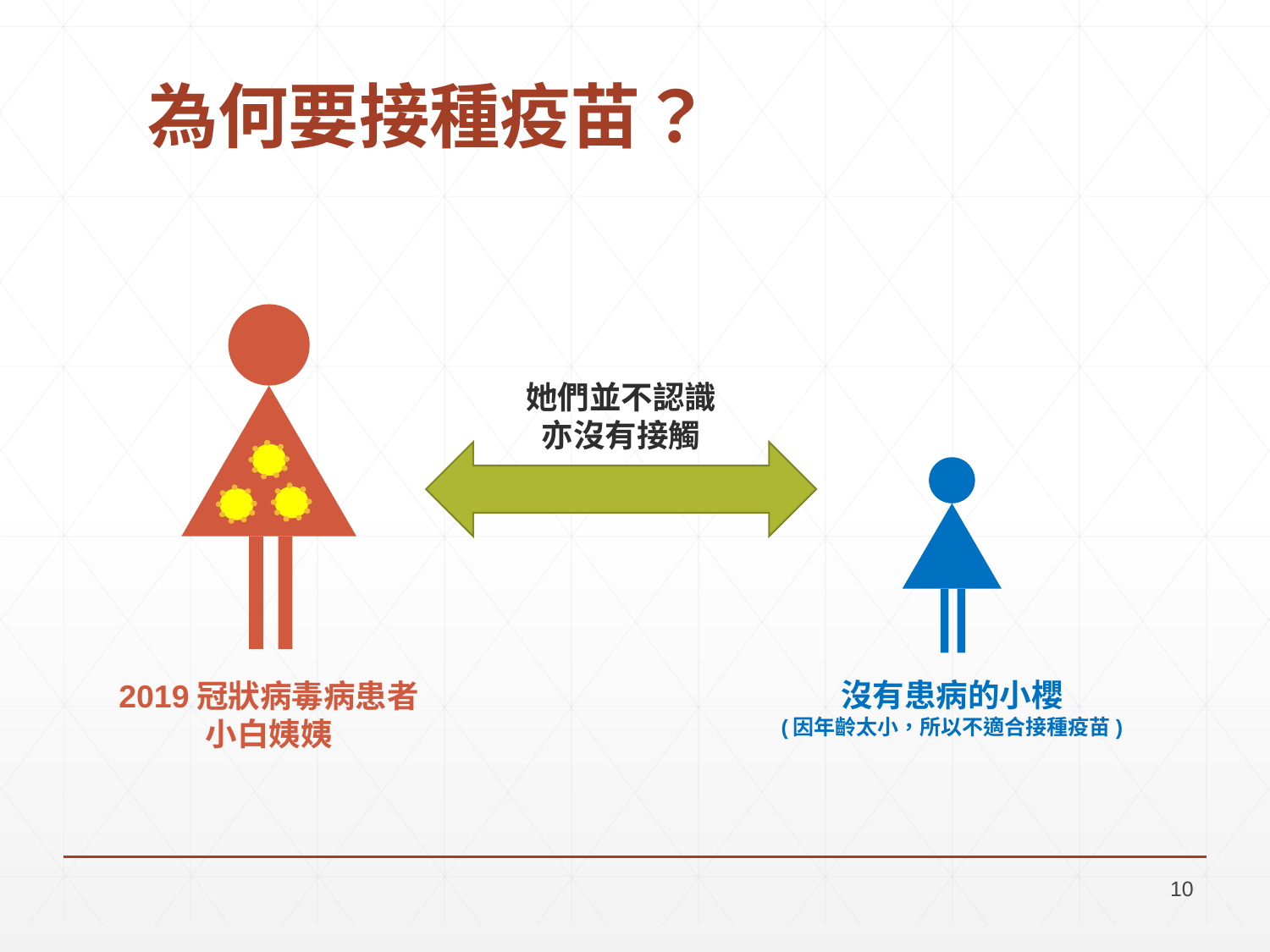

# 為何要接種疫苗？

她們並不認識
亦沒有接觸

沒有患病的小櫻
(因年齡太小，所以不適合接種疫苗)
2019冠狀病毒病患者
小白姨姨
10